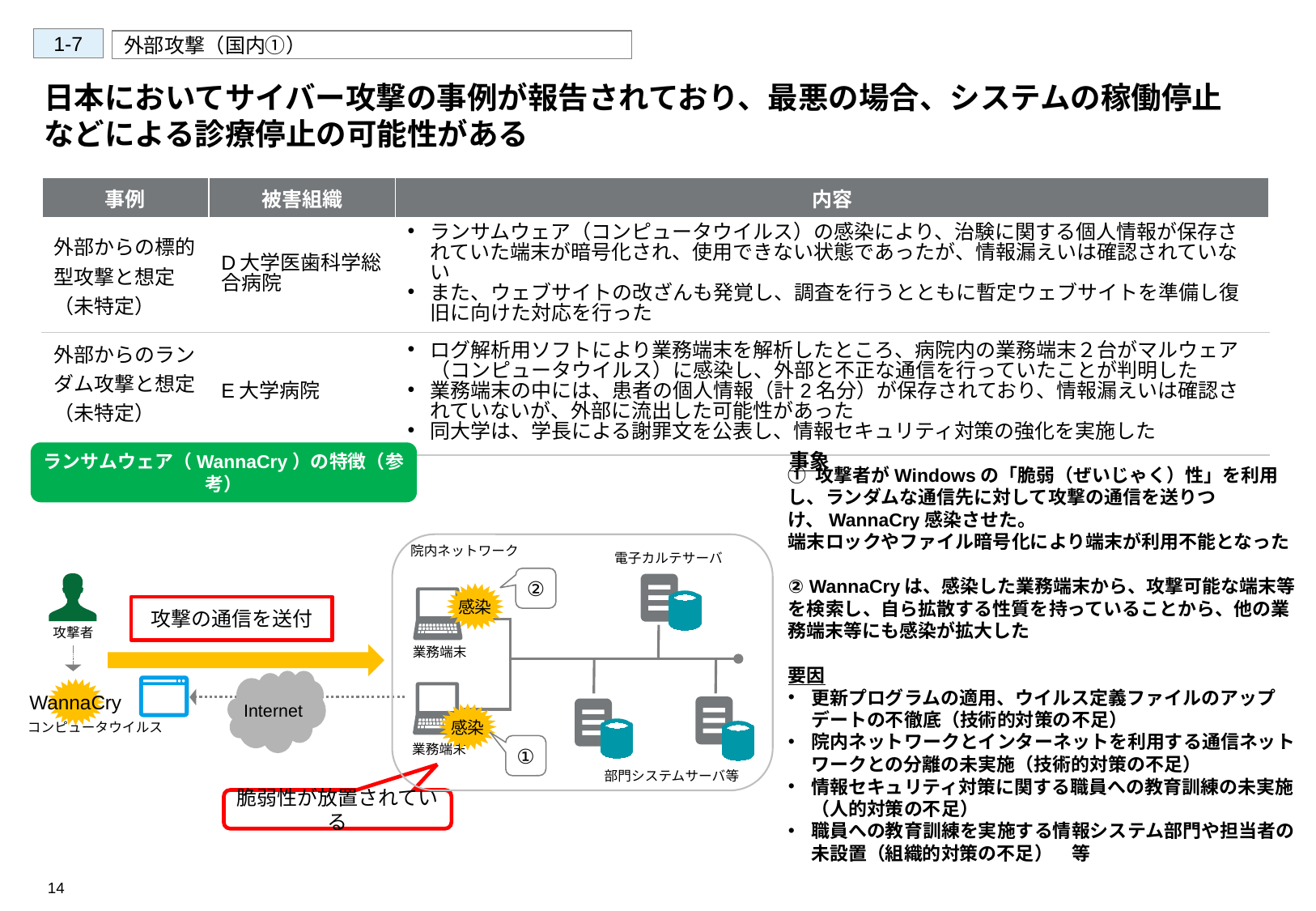

1-7
外部攻撃（国内①）
日本においてサイバー攻撃の事例が報告されており、最悪の場合、システムの稼働停止などによる診療停止の可能性がある
| 事例 | 被害組織 | 内容 |
| --- | --- | --- |
| 外部からの標的型攻撃と想定（未特定） | D大学医歯科学総合病院 | ランサムウェア（コンピュータウイルス）の感染により、治験に関する個人情報が保存されていた端末が暗号化され、使用できない状態であったが、情報漏えいは確認されていない また、ウェブサイトの改ざんも発覚し、調査を行うとともに暫定ウェブサイトを準備し復旧に向けた対応を行った |
| 外部からのランダム攻撃と想定（未特定） | E大学病院 | ログ解析用ソフトにより業務端末を解析したところ、病院内の業務端末２台がマルウェア（コンピュータウイルス）に感染し、外部と不正な通信を行っていたことが判明した 業務端末の中には、患者の個人情報（計2名分）が保存されており、情報漏えいは確認されていないが、外部に流出した可能性があった 同大学は、学長による謝罪文を公表し、情報セキュリティ対策の強化を実施した |
事象
ランサムウェア（WannaCry）の特徴（参考）
① 攻撃者がWindowsの「脆弱（ぜいじゃく）性」を利用し、ランダムな通信先に対して攻撃の通信を送りつけ、WannaCry感染させた。
端末ロックやファイル暗号化により端末が利用不能となった

② WannaCryは、感染した業務端末から、攻撃可能な端末等を検索し、自ら拡散する性質を持っていることから、他の業務端末等にも感染が拡大した

要因
更新プログラムの適用、ウイルス定義ファイルのアップデートの不徹底（技術的対策の不足）
院内ネットワークとインターネットを利用する通信ネットワークとの分離の未実施（技術的対策の不足）
情報セキュリティ対策に関する職員への教育訓練の未実施
（人的対策の不足）
職員への教育訓練を実施する情報システム部門や担当者の未設置（組織的対策の不足）　等
院内ネットワーク
電子カルテサーバ

②

感染

攻撃の通信を送付
攻撃者

業務端末

Internet

WannaCry

感染
コンピュータウイルス

業務端末
①
部門システムサーバ等
脆弱性が放置されている
14